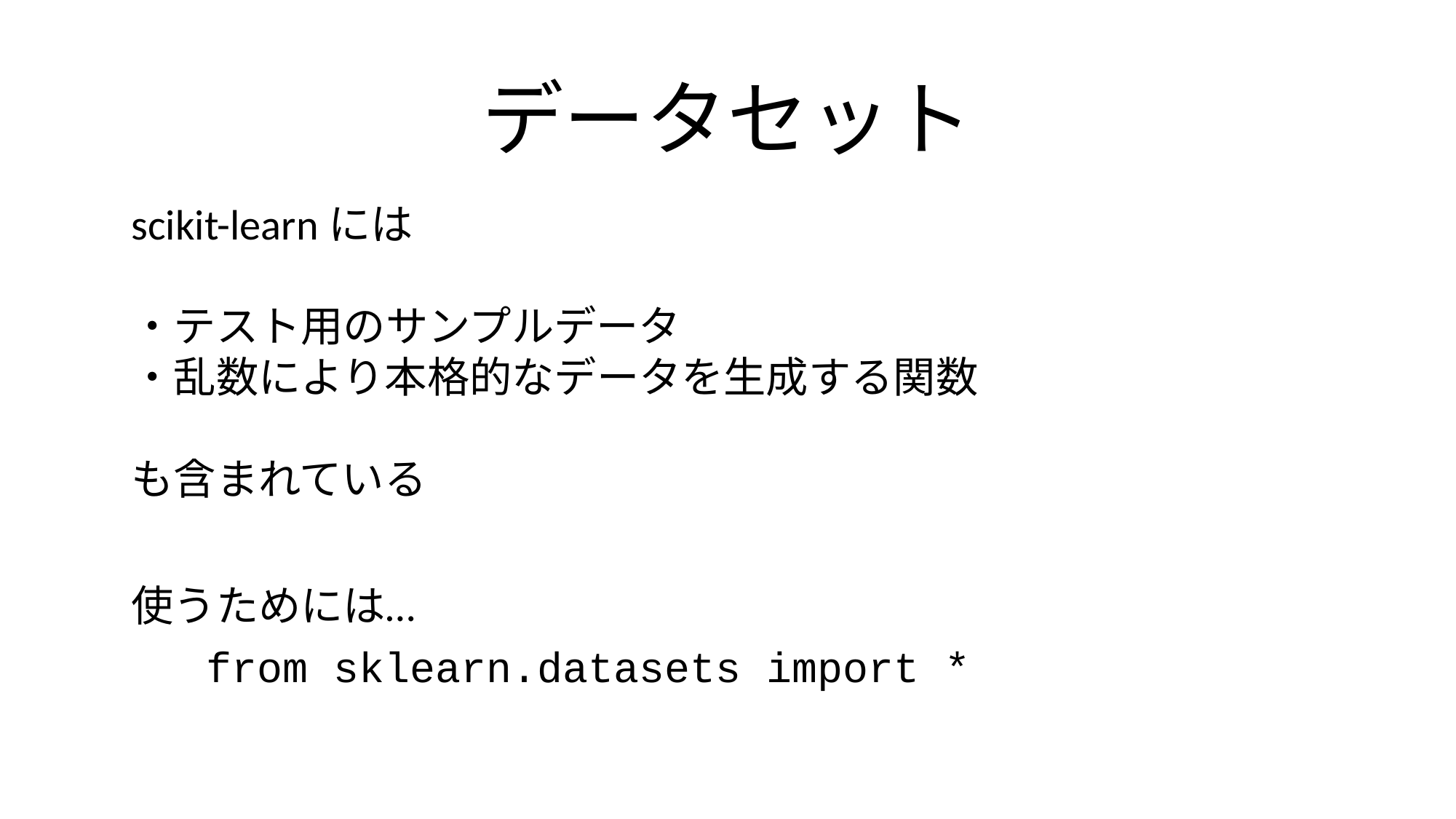

# データセット
scikit-learnには

・テスト用のサンプルデータ
・乱数により本格的なデータを生成する関数

も含まれている

使うためには…
from sklearn.datasets import *